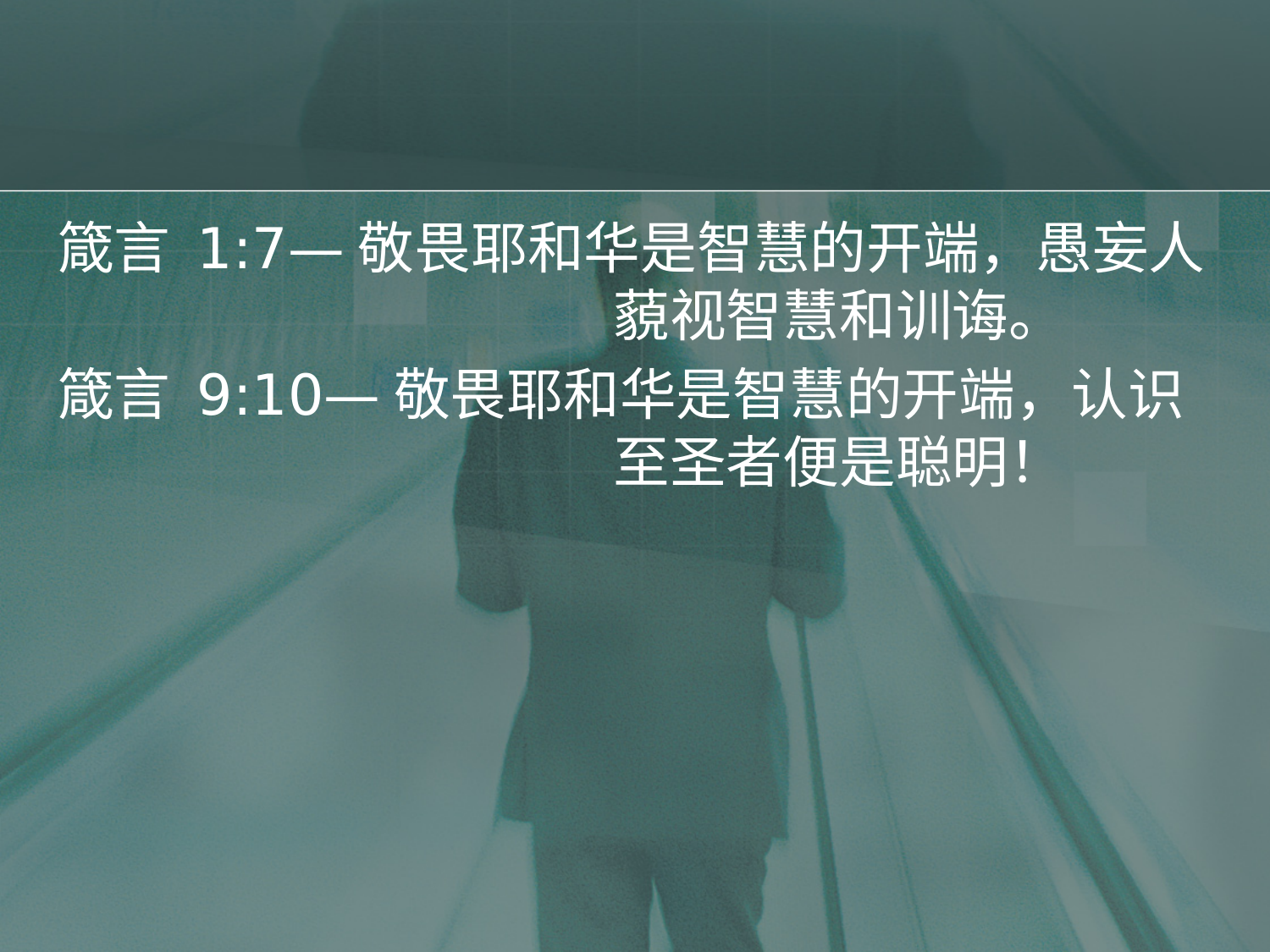

#
箴言 1:7—敬畏耶和华是智慧的开端，愚妄人				藐视智慧和训诲。
箴言 9:10—敬畏耶和华是智慧的开端，认识				至圣者便是聪明！